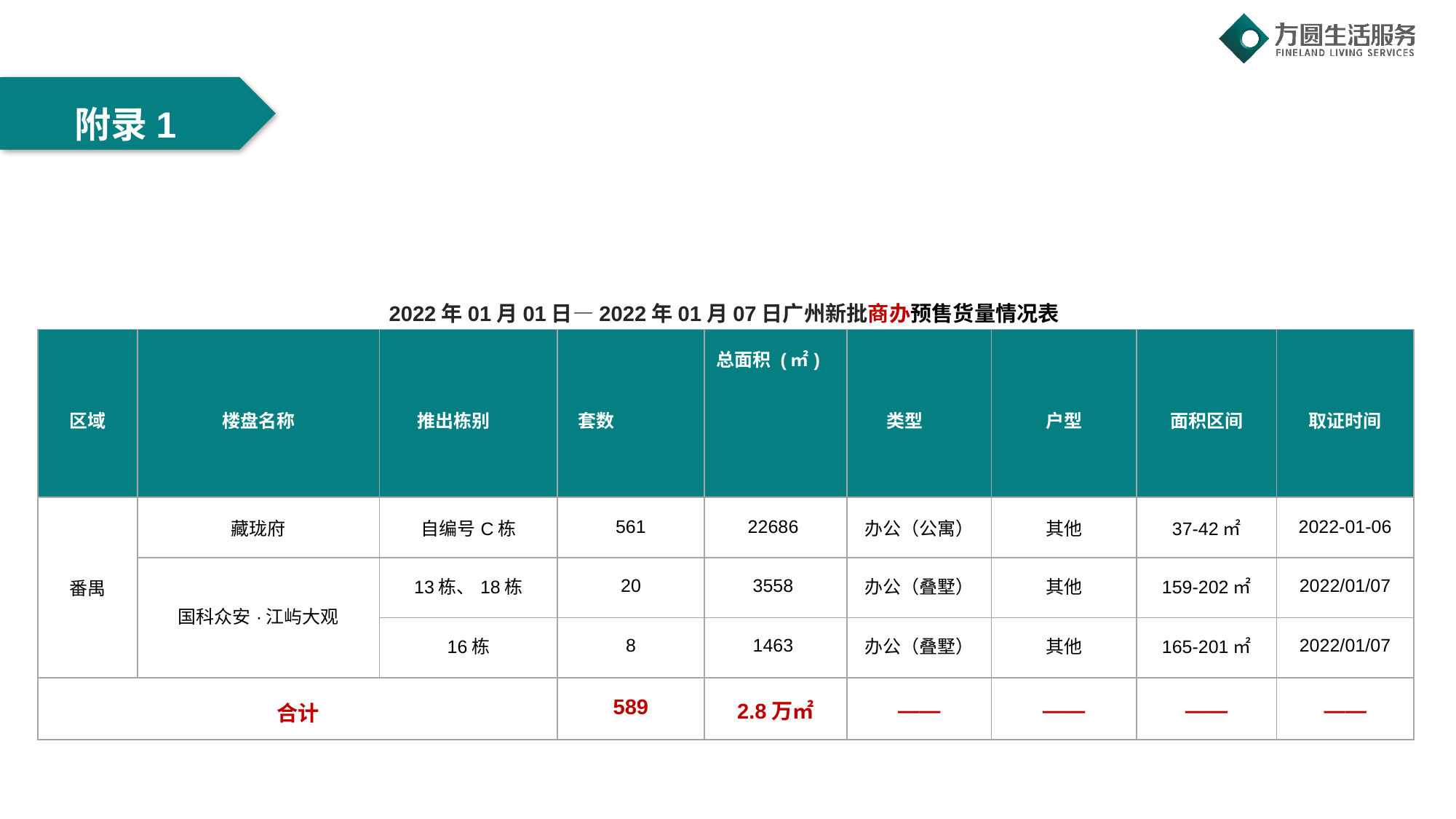

附录1
2022年01月01日—2022年01月07日广州新批商办预售货量情况表
| 区域 | 楼盘名称 | 推出栋别 | 套数 | 总面积 (㎡) | 类型 | 户型 | 面积区间 | 取证时间 |
| --- | --- | --- | --- | --- | --- | --- | --- | --- |
| 番禺 | 藏珑府 | 自编号C栋 | 561 | 22686 | 办公（公寓） | 其他 | 37-42㎡ | 2022-01-06 |
|  | 国科众安·江屿大观 | 13栋、18栋 | 20 | 3558 | 办公（叠墅） | 其他 | 159-202㎡ | 2022/01/07 |
|  |  | 16栋 | 8 | 1463 | 办公（叠墅） | 其他 | 165-201㎡ | 2022/01/07 |
| 合计 |  |  | 589 | 2.8万㎡ | —— | —— | —— | —— |